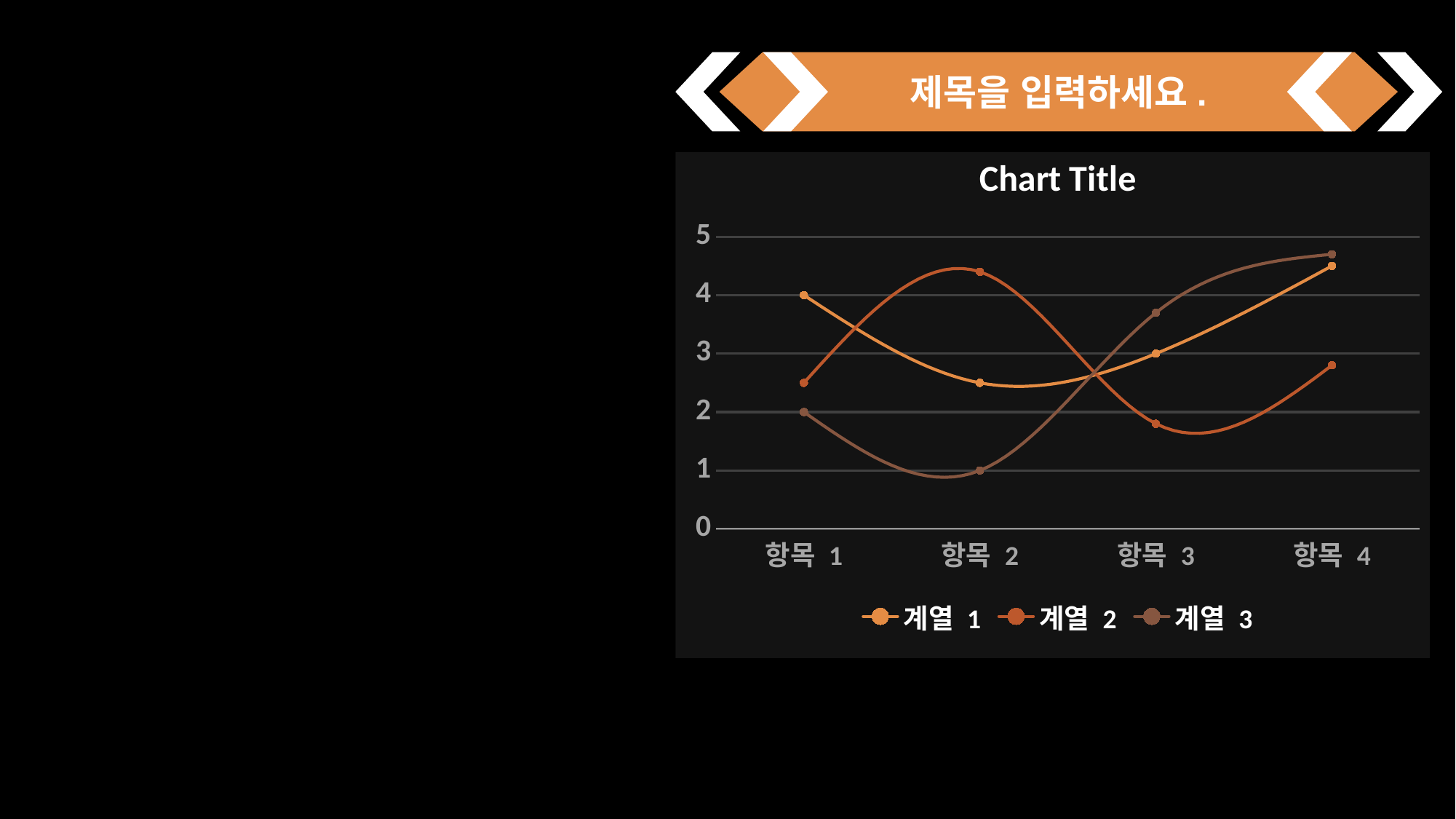

제목을 입력하세요.

### Chart:

| Category | 계열 1 | 계열 2 | 계열 3 |
|---|---|---|---|
| 항목 1 | 4.0 | 2.5 | 2.0 |
| 항목 2 | 2.5 | 4.4 | 1.0 |
| 항목 3 | 3.0 | 1.8 | 3.7 |
| 항목 4 | 4.5 | 2.8 | 4.7 |